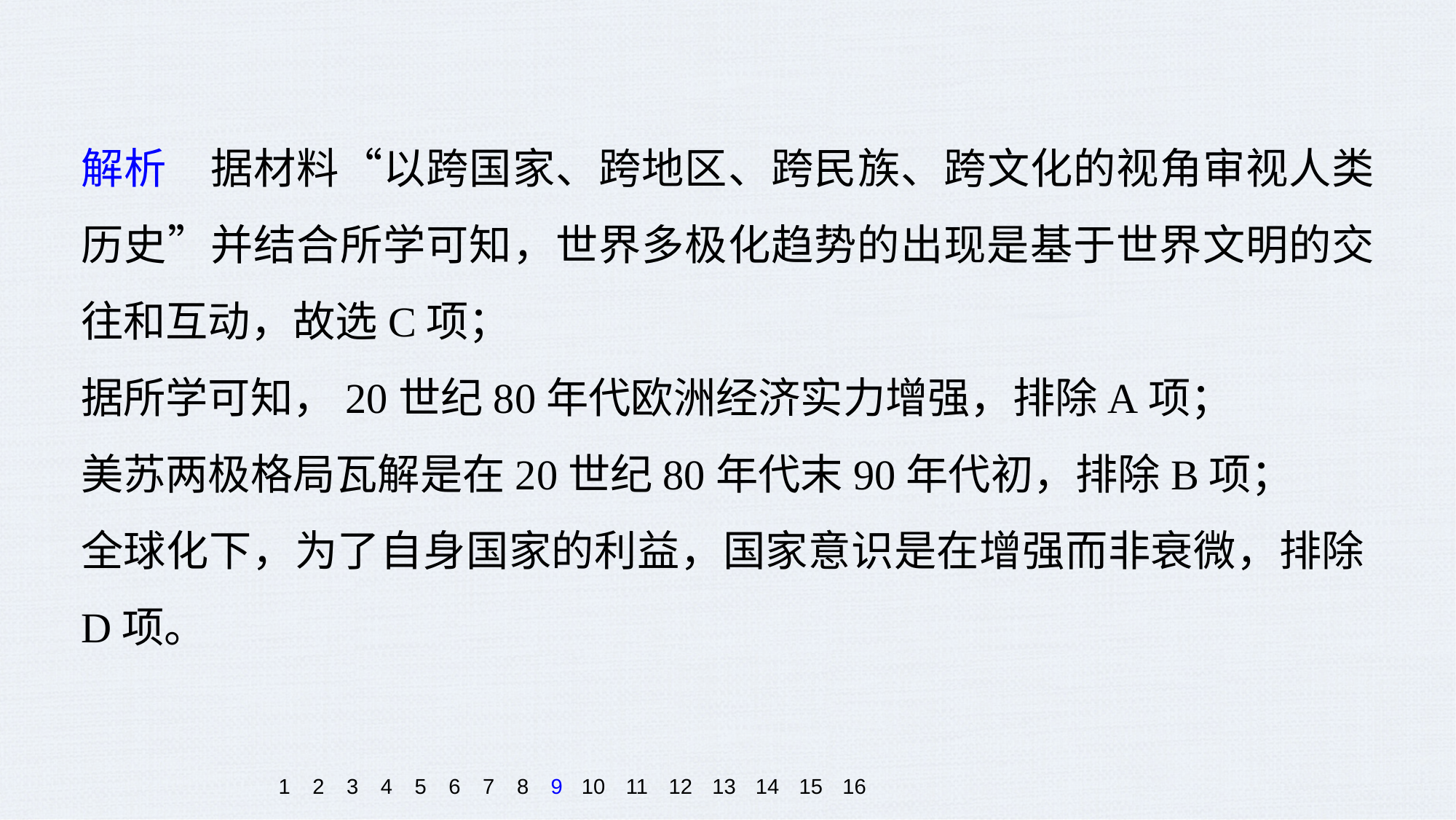

解析　据材料“以跨国家、跨地区、跨民族、跨文化的视角审视人类历史”并结合所学可知，世界多极化趋势的出现是基于世界文明的交往和互动，故选C项；
据所学可知，20世纪80年代欧洲经济实力增强，排除A项；
美苏两极格局瓦解是在20世纪80年代末90年代初，排除B项；
全球化下，为了自身国家的利益，国家意识是在增强而非衰微，排除D项。
1
2
3
4
5
6
7
8
9
10
11
12
13
14
15
16